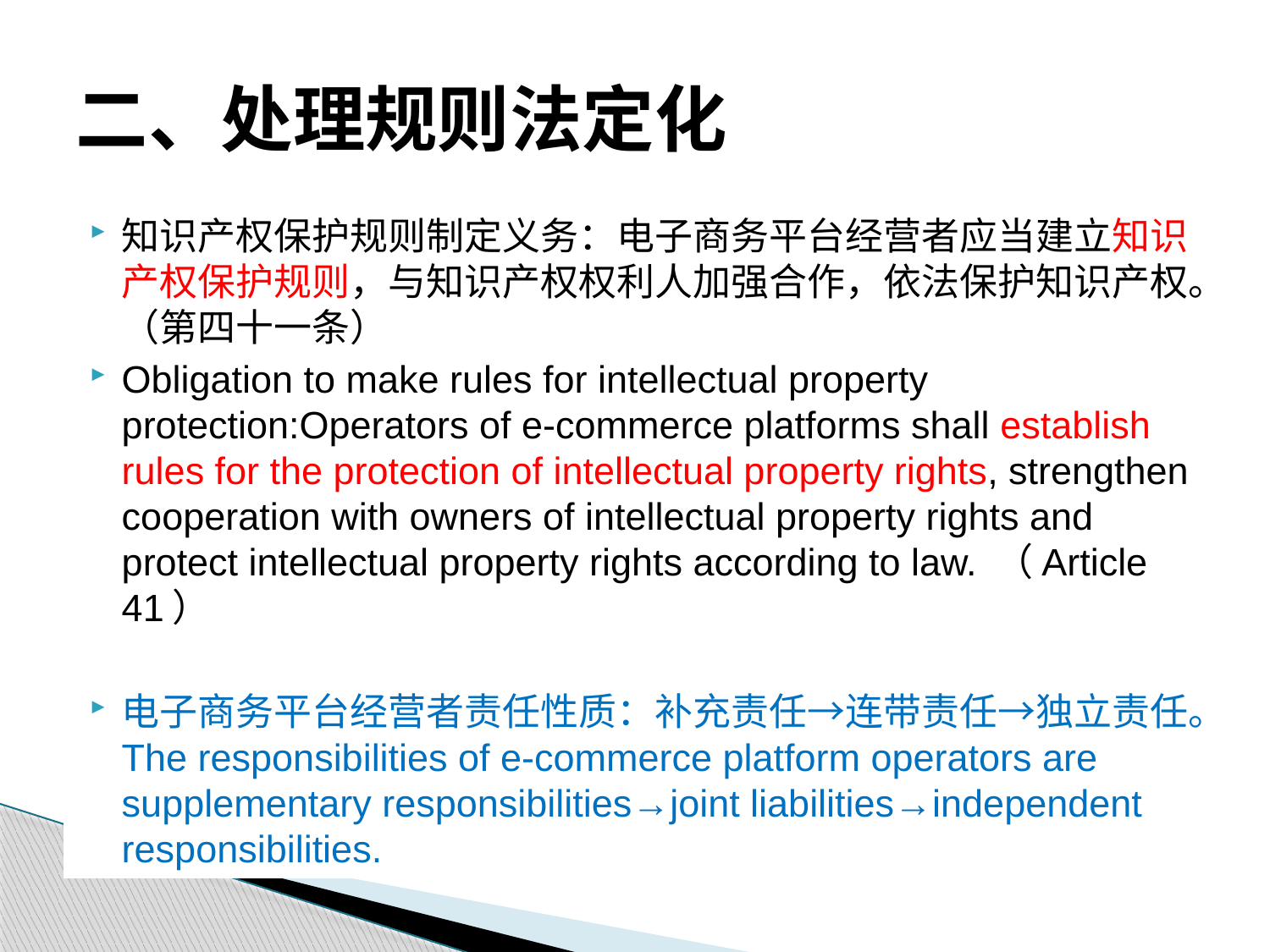

# 二、处理规则法定化
知识产权保护规则制定义务：电子商务平台经营者应当建立知识产权保护规则，与知识产权权利人加强合作，依法保护知识产权。（第四十一条）
Obligation to make rules for intellectual property protection:Operators of e-commerce platforms shall establish rules for the protection of intellectual property rights, strengthen cooperation with owners of intellectual property rights and protect intellectual property rights according to law. （Article 41）

电子商务平台经营者责任性质：补充责任→连带责任→独立责任。The responsibilities of e-commerce platform operators are supplementary responsibilities→joint liabilities→independent responsibilities.